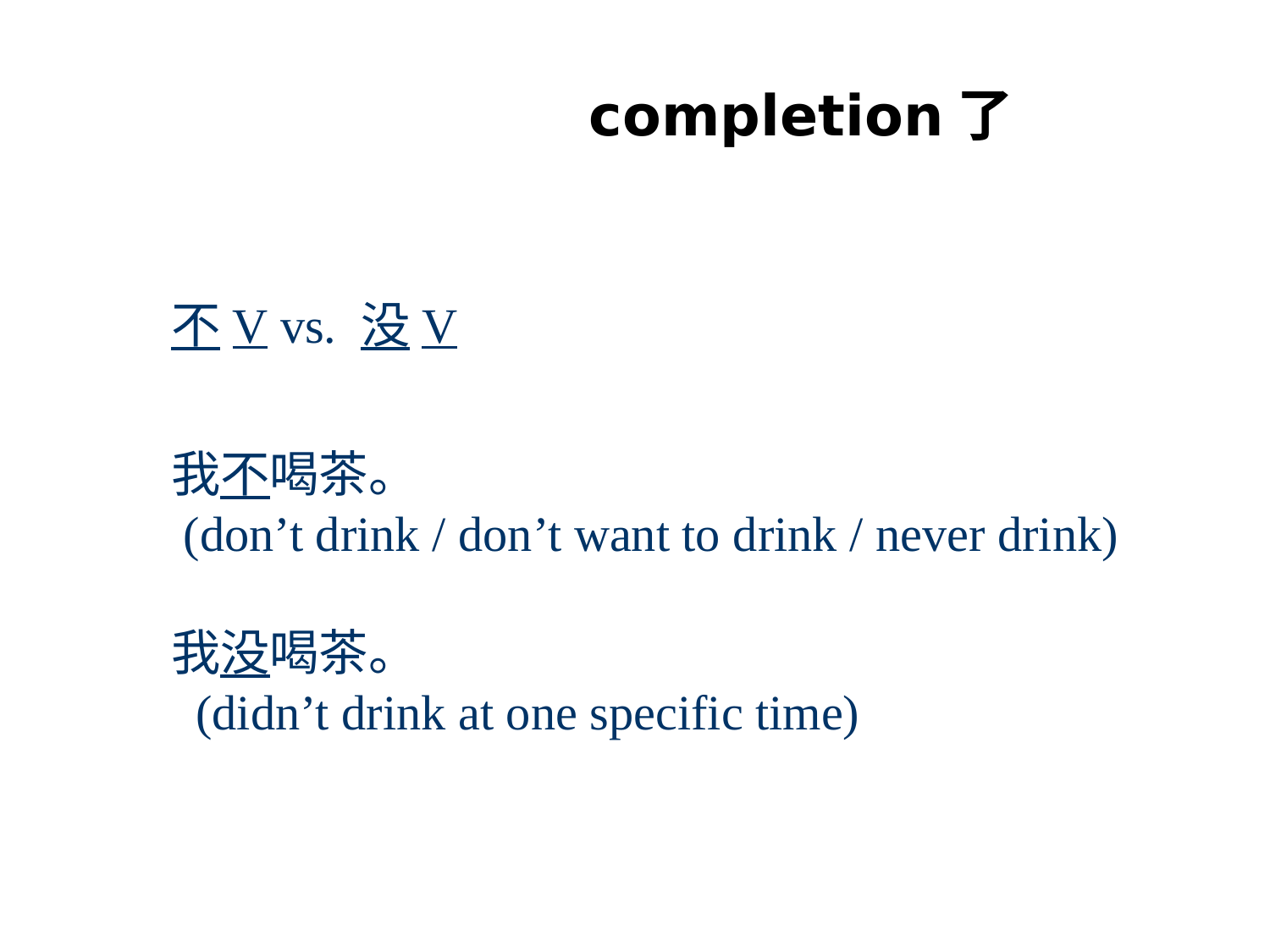

# completion了
不V vs. 没V
我不喝茶。
 (don’t drink / don’t want to drink / never drink)
我没喝茶。
  (didn’t drink at one specific time)